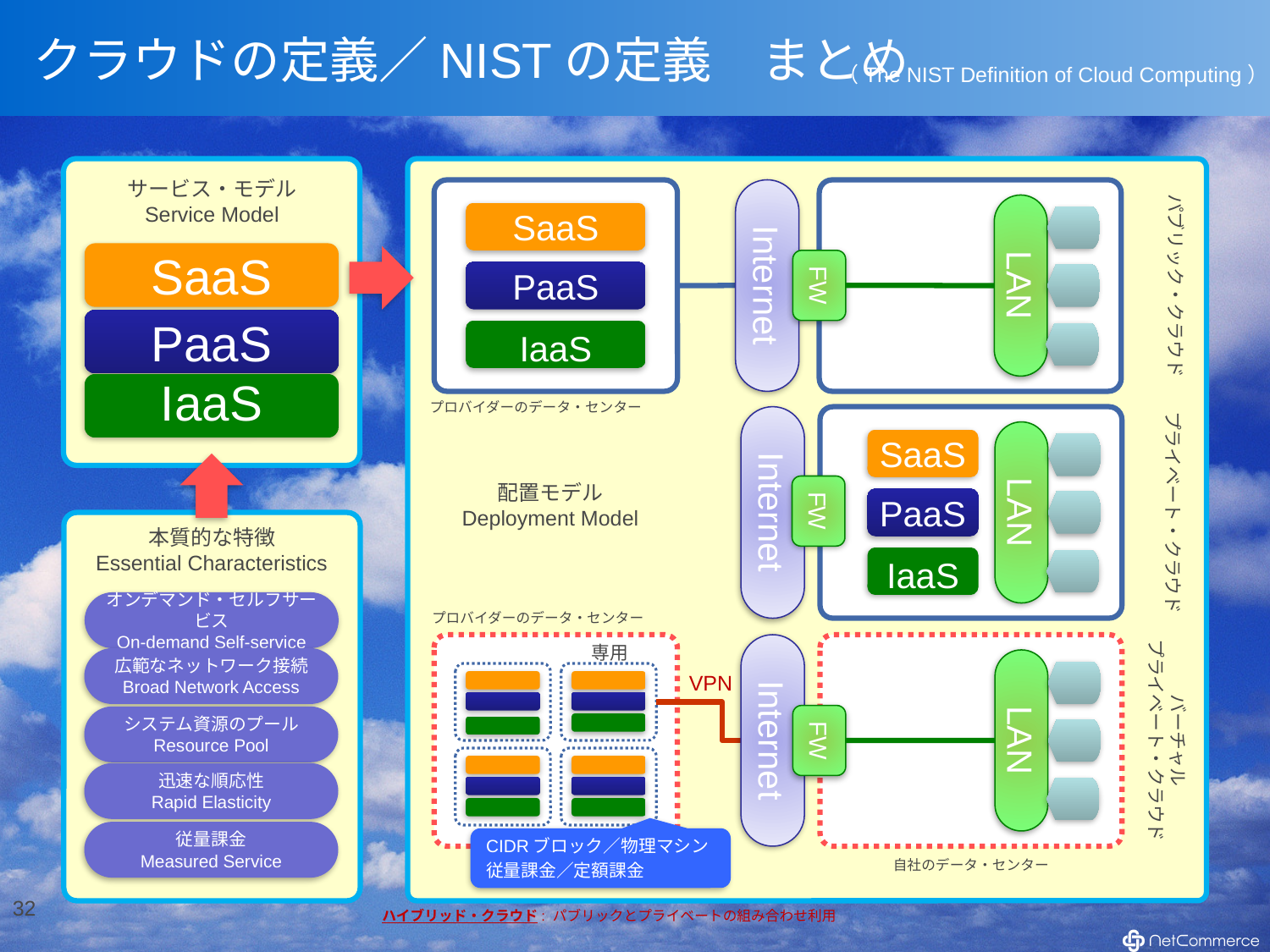

# クラウドの定義／NISTの定義　まとめ
（The NIST Definition of Cloud Computing）

Internet

パブリック・クラウド
LAN
SaaS

FW
PaaS

IaaS

プライベート・クラウド
プロバイダーのデータ・センター
Internet

LAN
SaaS

配置モデル
Deployment Model
FW
PaaS

IaaS

プロバイダーのデータ・センター
バーチャル
プライベート・クラウド

Internet
専用

LAN

VPN

FW

CIDRブロック／物理マシン
従量課金／定額課金
自社のデータ・センター
ハイブリッド・クラウド: パブリックとプライベートの組み合わせ利用
サービス・モデル
Service Model
SaaS
PaaS
IaaS

本質的な特徴
Essential Characteristics
オンデマンド・セルフサービス
On-demand Self-service
広範なネットワーク接続
Broad Network Access
システム資源のプール
Resource Pool
迅速な順応性
Rapid Elasticity
従量課金
Measured Service
32